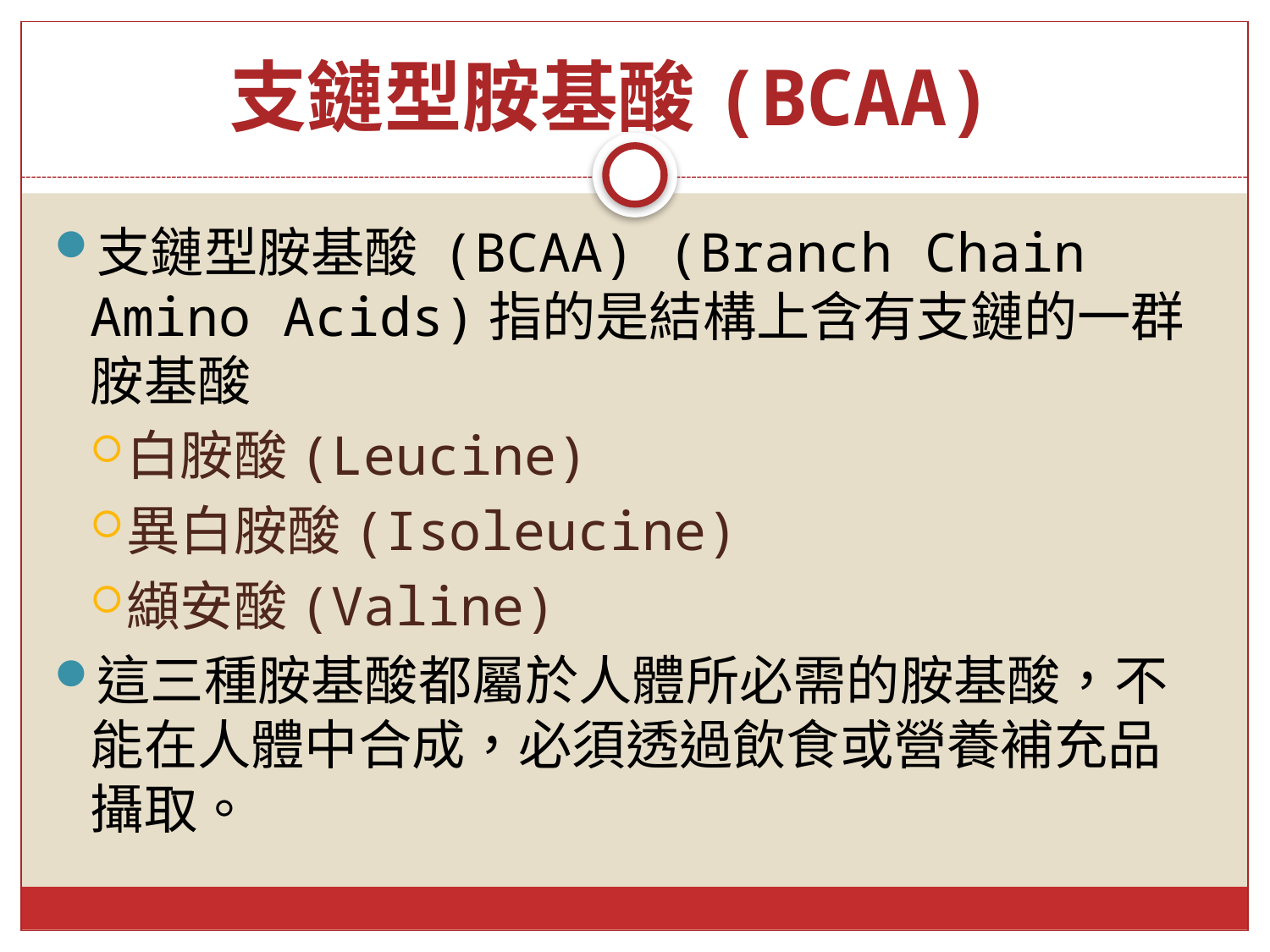

# 支鏈型胺基酸(BCAA)
支鏈型胺基酸 (BCAA) (Branch Chain Amino Acids)指的是結構上含有支鏈的一群胺基酸
白胺酸(Leucine)
異白胺酸(Isoleucine)
纈安酸(Valine)
這三種胺基酸都屬於人體所必需的胺基酸，不能在人體中合成，必須透過飲食或營養補充品攝取。